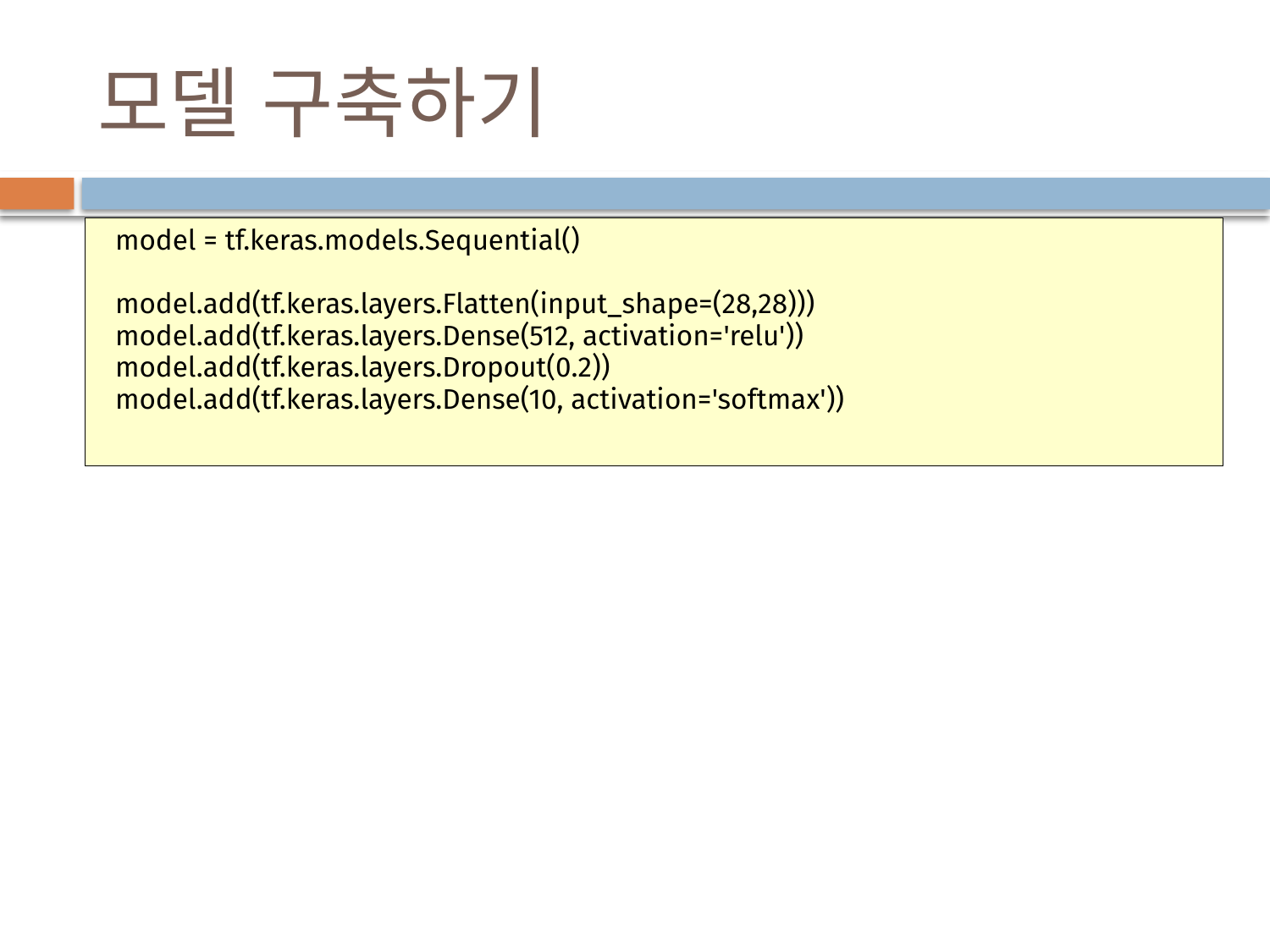

# 모델 구축하기
model = tf.keras.models.Sequential()

model.add(tf.keras.layers.Flatten(input_shape=(28,28)))
model.add(tf.keras.layers.Dense(512, activation='relu'))
model.add(tf.keras.layers.Dropout(0.2))
model.add(tf.keras.layers.Dense(10, activation='softmax'))